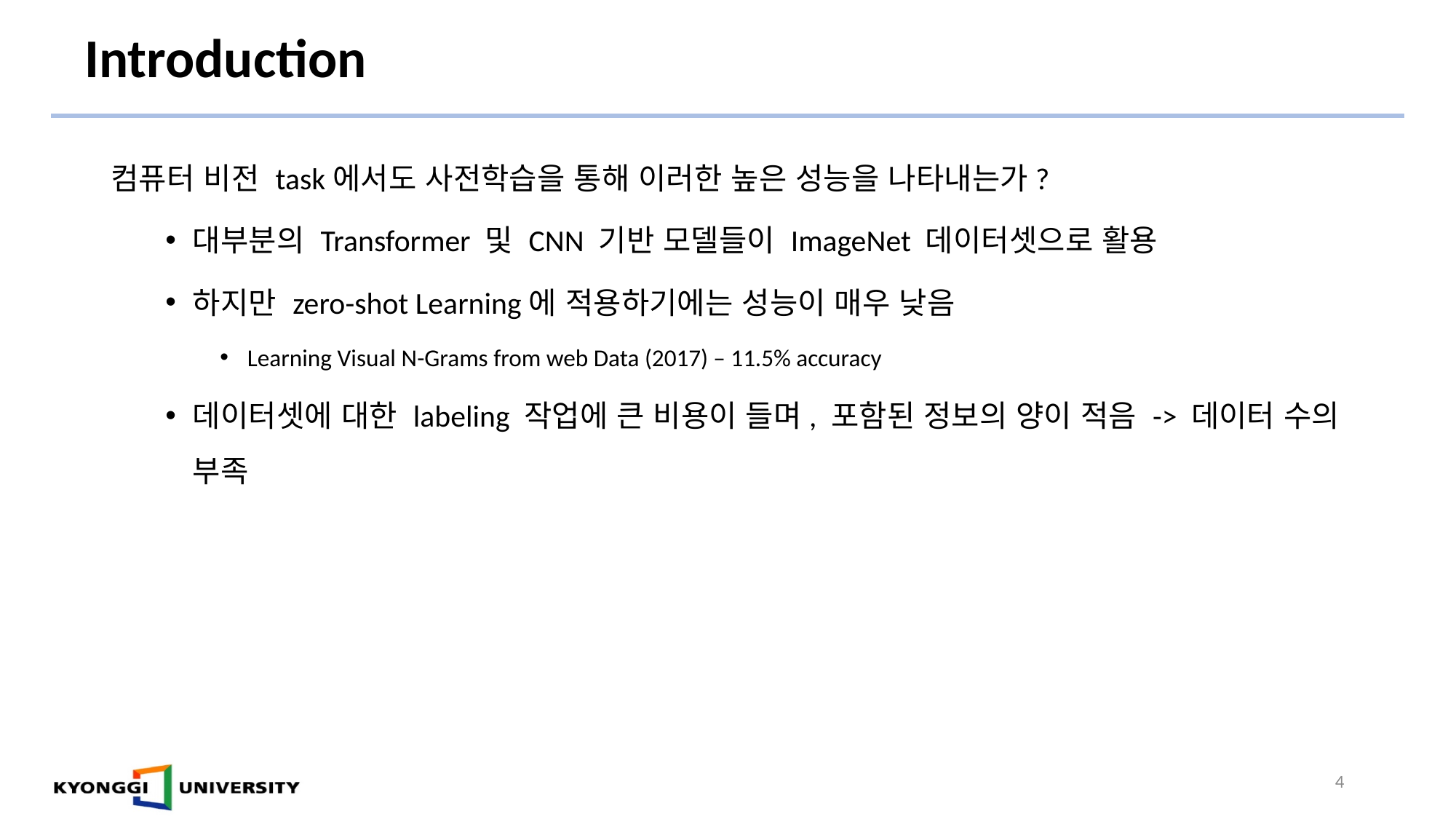

# Introduction
컴퓨터 비전 task에서도 사전학습을 통해 이러한 높은 성능을 나타내는가?
대부분의 Transformer 및 CNN 기반 모델들이 ImageNet 데이터셋으로 활용
하지만 zero-shot Learning에 적용하기에는 성능이 매우 낮음
Learning Visual N-Grams from web Data (2017) – 11.5% accuracy
데이터셋에 대한 labeling 작업에 큰 비용이 들며, 포함된 정보의 양이 적음 -> 데이터 수의 부족
4